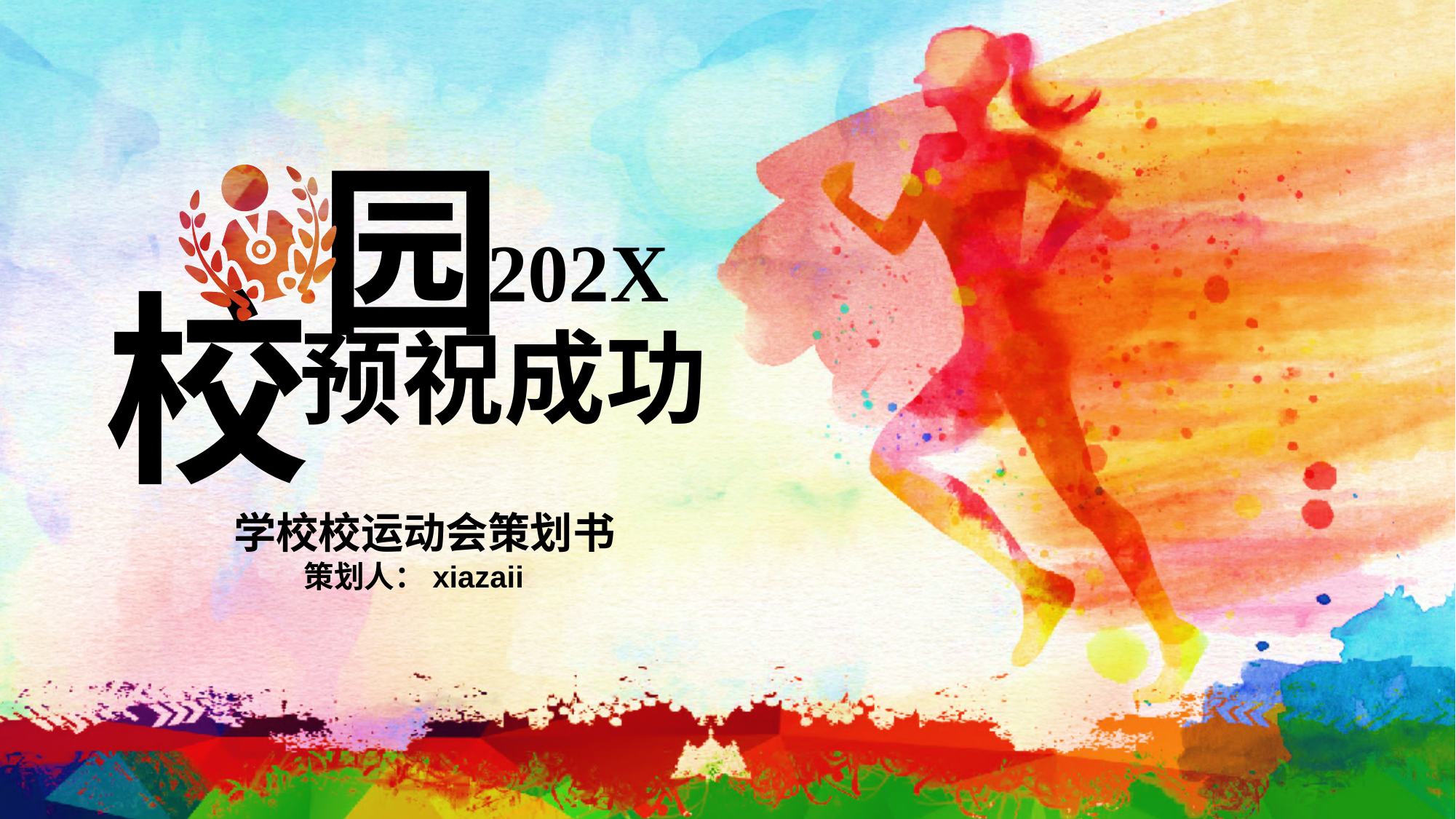

园

202X
预祝成功
# 校
学校校运动会策划书
策划人：xiazaii